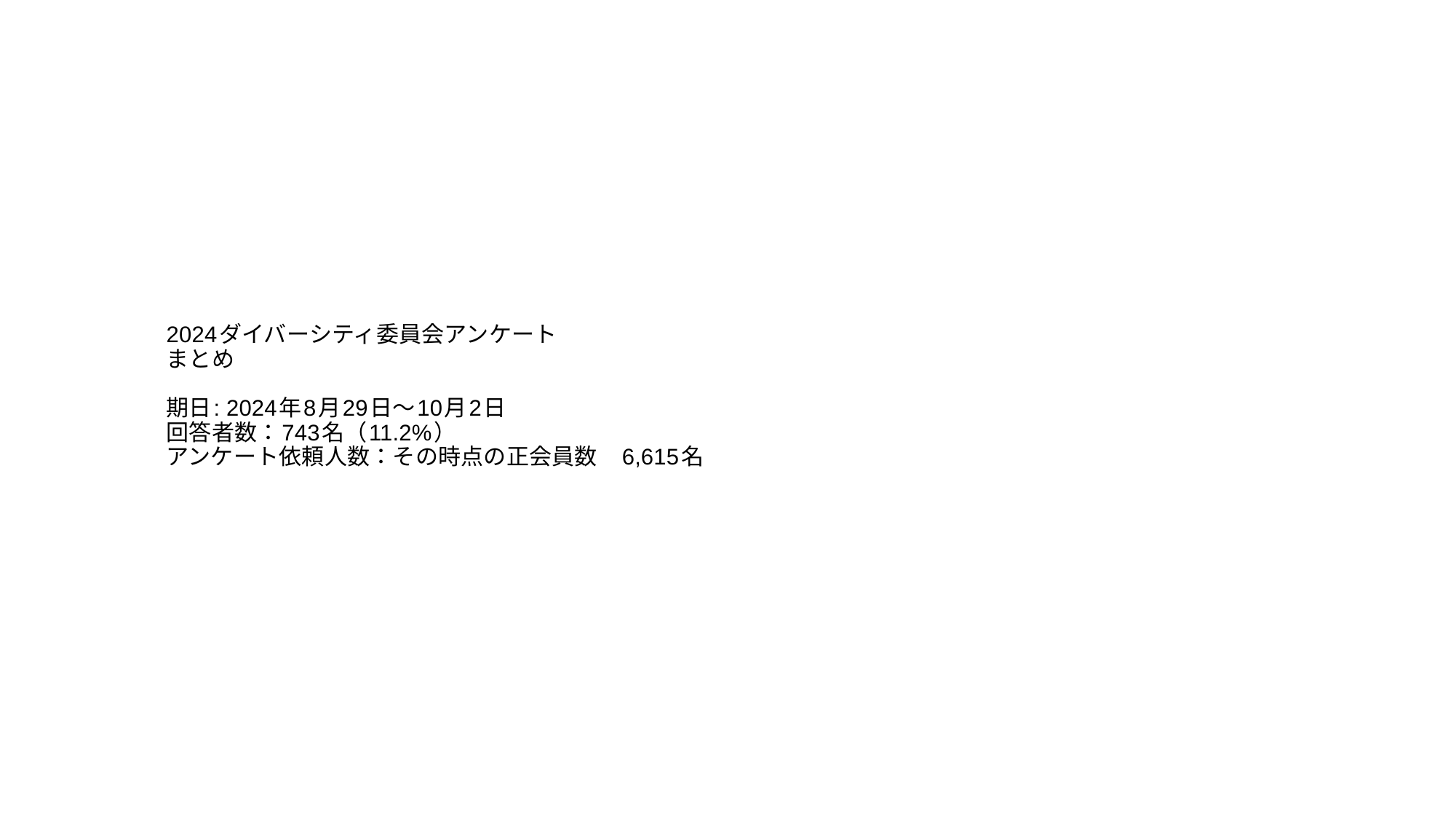

# 2024ダイバーシティ委員会アンケート まとめ 期日: 2024年8月29日～10月2日 回答者数：743名（11.2%） アンケート依頼人数：その時点の正会員数　6,615名